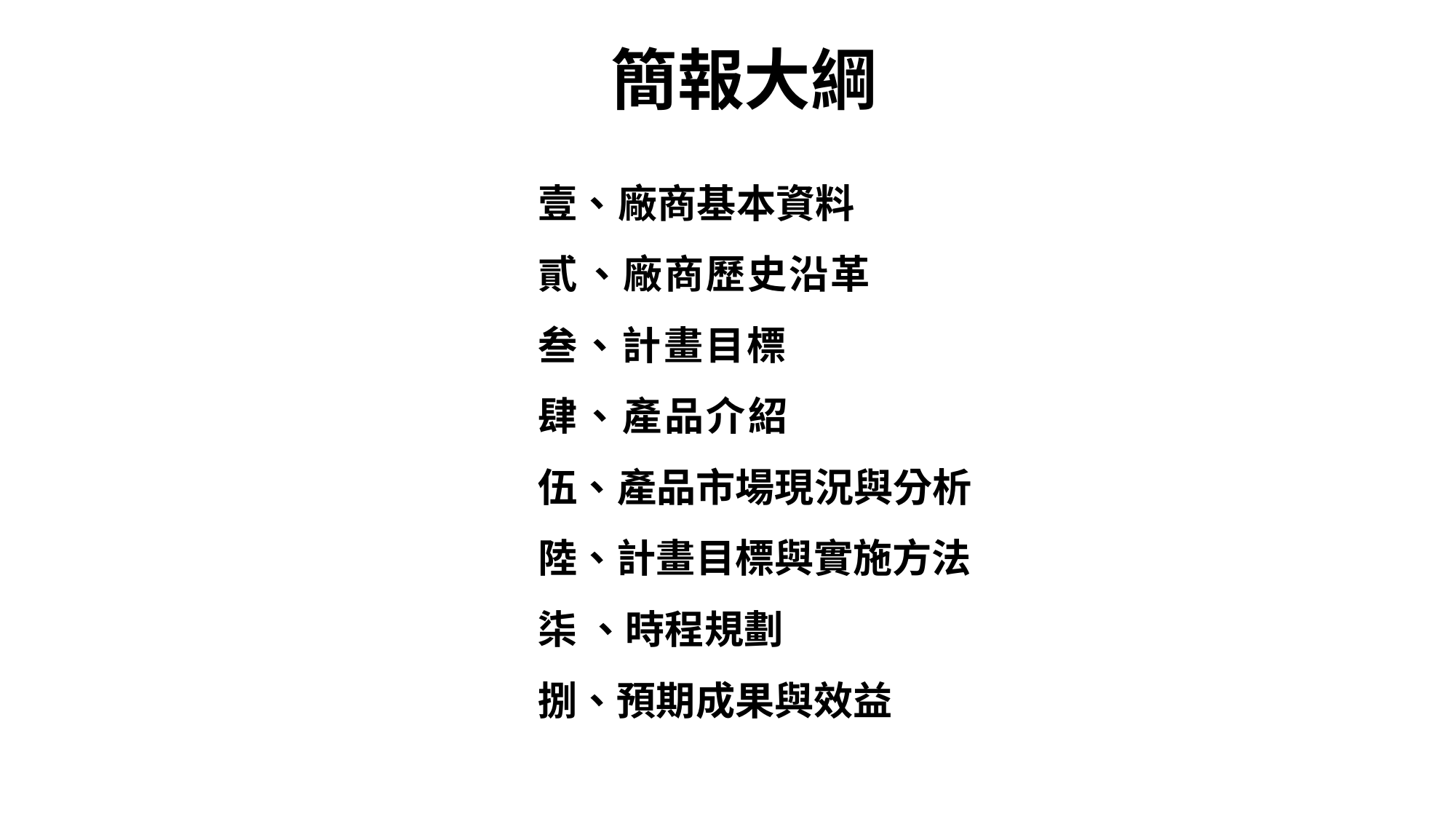

# 簡報大綱
壹、廠商基本資料
貳、廠商歷史沿革
叁、計畫目標
肆、產品介紹
伍、產品市場現況與分析
陸、計畫目標與實施方法
柒 、時程規劃
捌、預期成果與效益